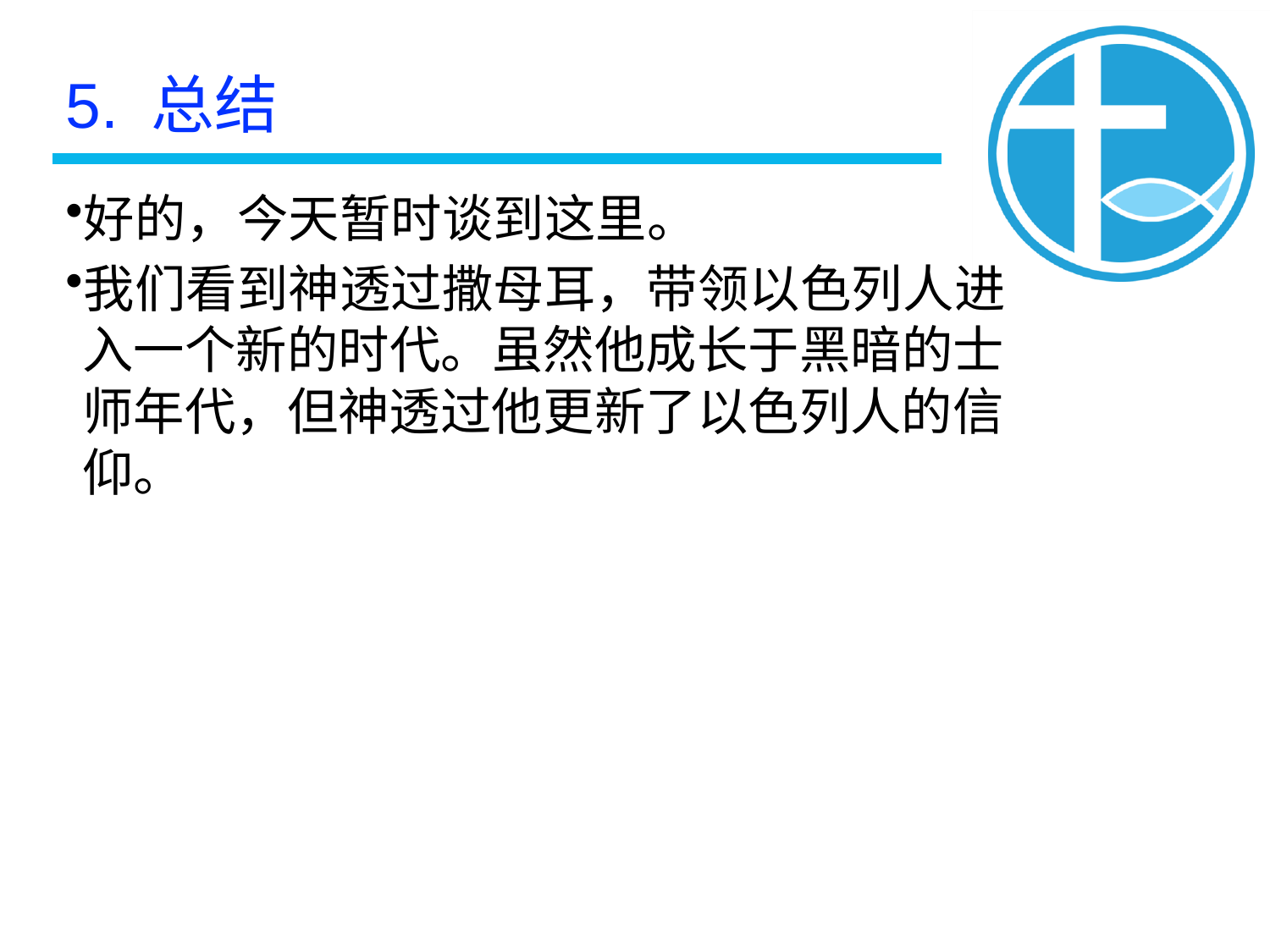

5. 总结
好的，今天暂时谈到这里。
我们看到神透过撒母耳，带领以色列人进入一个新的时代。虽然他成长于黑暗的士师年代，但神透过他更新了以色列人的信仰。